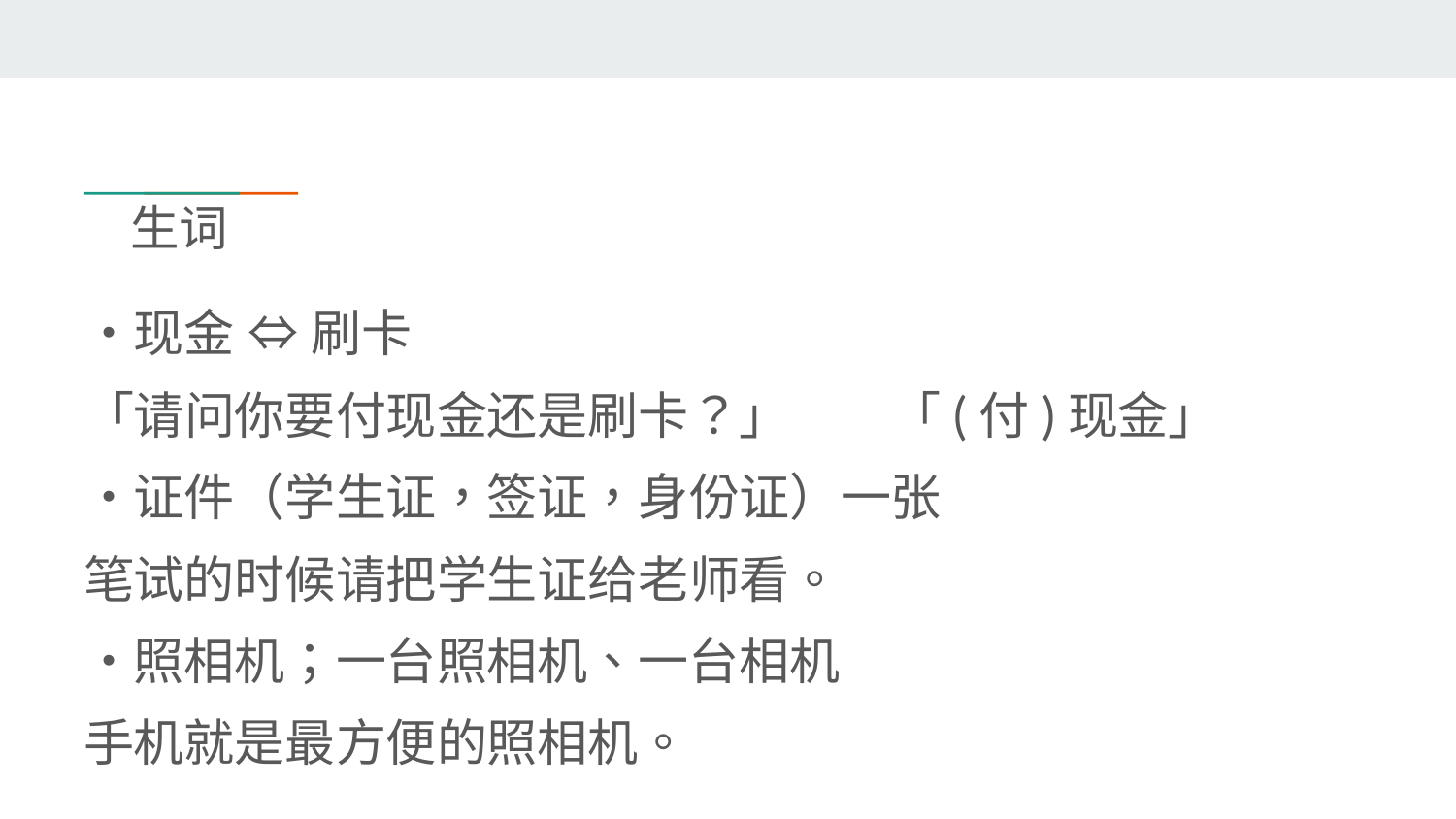

# 生词

・现金 ⇔ 刷卡
「请问你要付现金还是刷卡？」　　「(付)现金」
・证件（学生证，签证，身份证）一张
笔试的时候请把学生证给老师看。
・照相机；一台照相机、一台相机
手机就是最方便的照相机。